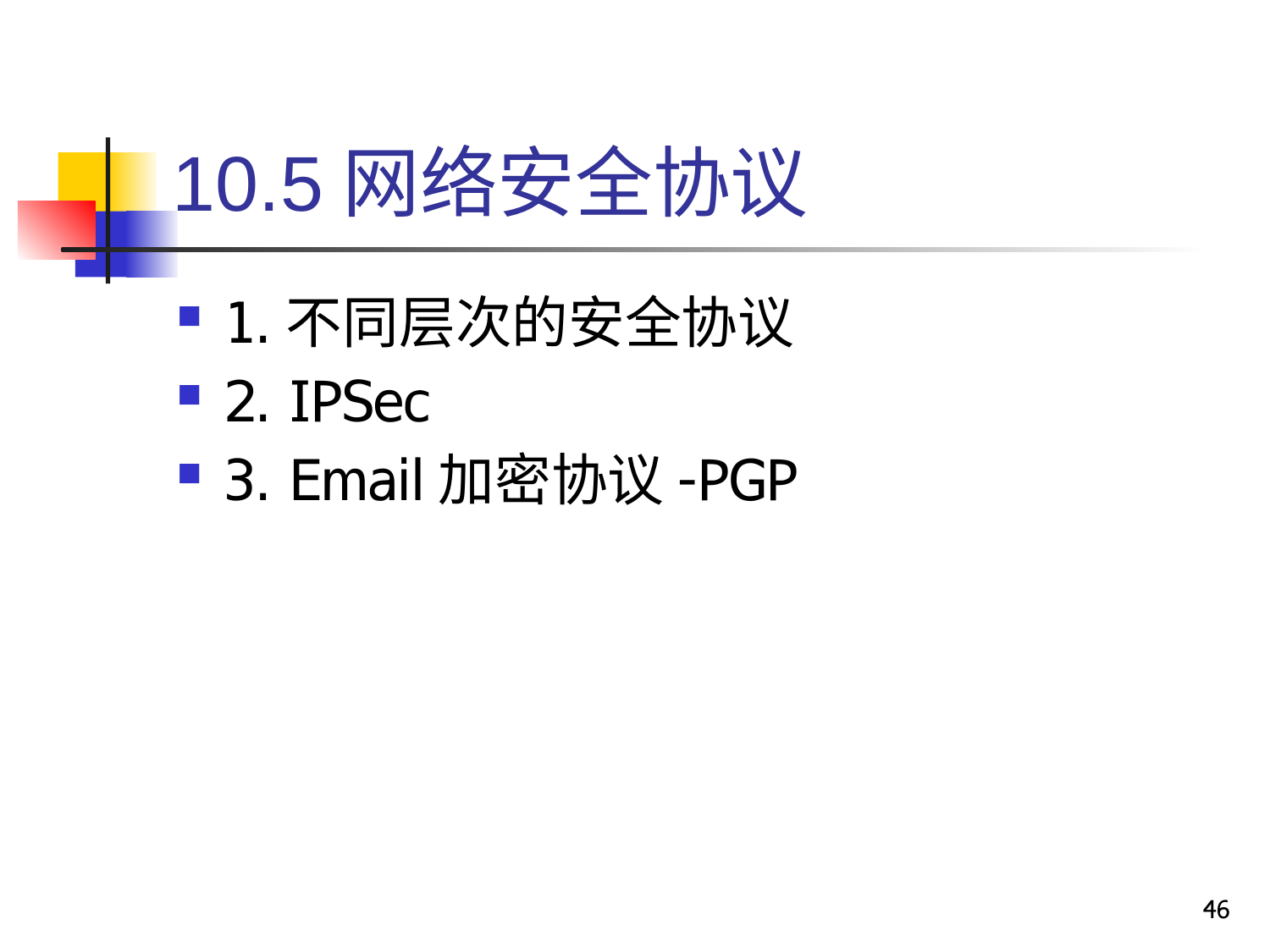

# 10.5网络安全协议
1.不同层次的安全协议
2. IPSec
3. Email加密协议-PGP
46